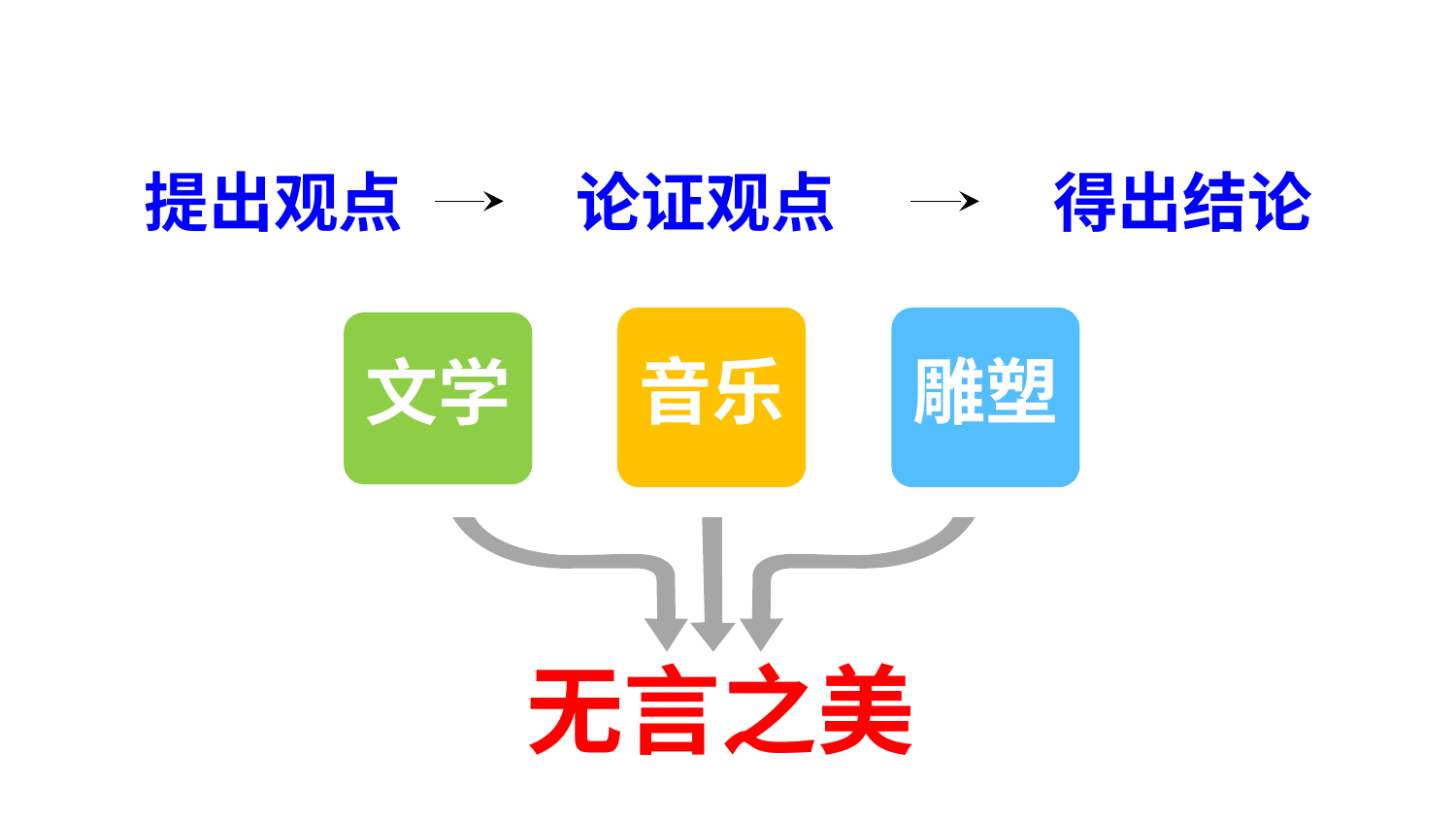

提出观点
论证观点
得出结论
音乐
雕塑
文学

无言之美